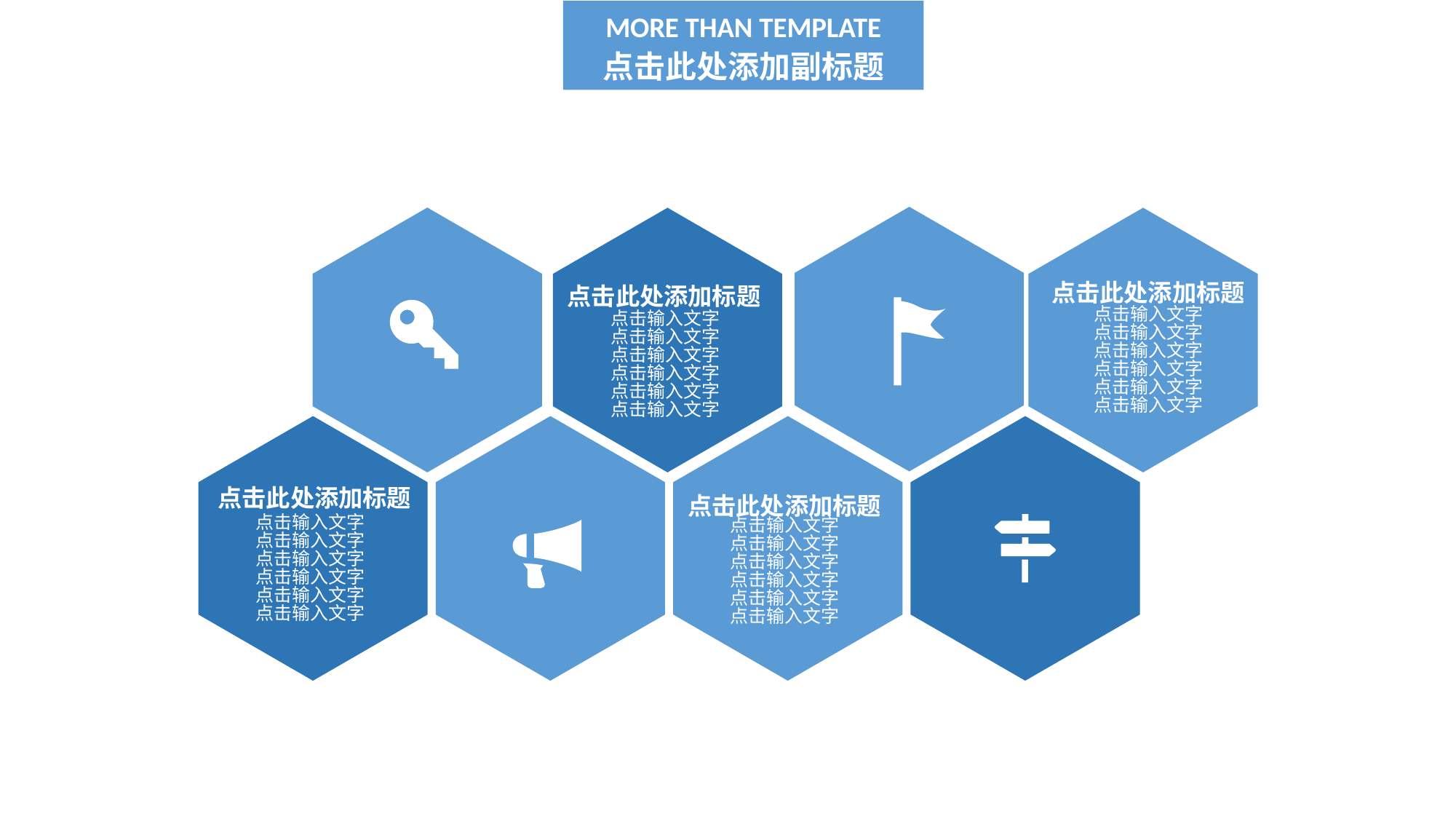

MORE THAN TEMPLATE
点击此处添加副标题

点击此处添加标题
点击输入文字点击输入文字点击输入文字点击输入文字点击输入文字点击输入文字
点击此处添加标题
点击输入文字点击输入文字点击输入文字点击输入文字点击输入文字点击输入文字

点击此处添加标题
点击输入文字点击输入文字点击输入文字点击输入文字点击输入文字点击输入文字
点击此处添加标题
点击输入文字点击输入文字点击输入文字点击输入文字点击输入文字点击输入文字